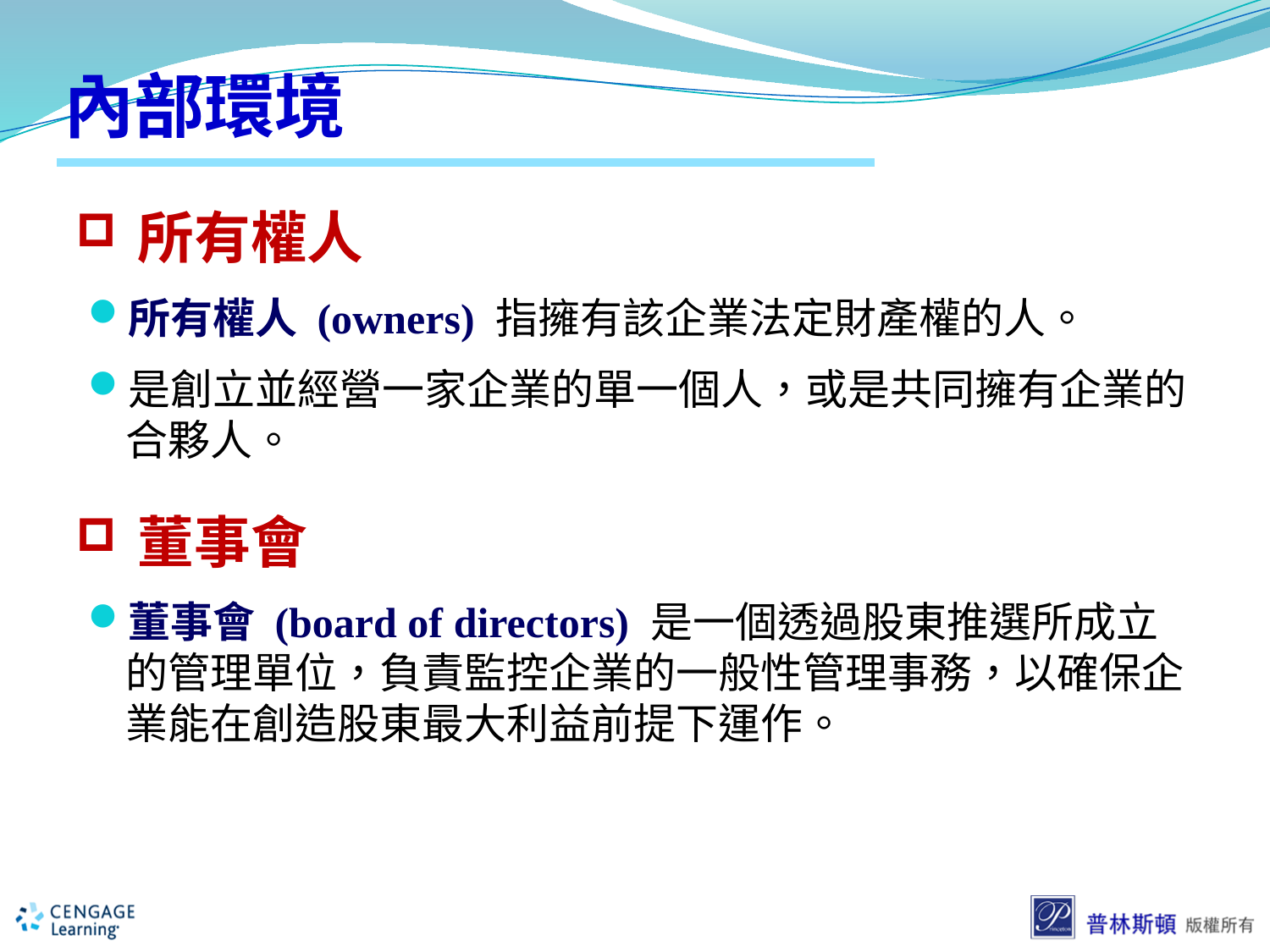

# 內部環境
所有權人
所有權人 (owners) 指擁有該企業法定財產權的人。
是創立並經營一家企業的單一個人，或是共同擁有企業的合夥人。
董事會
董事會 (board of directors) 是一個透過股東推選所成立的管理單位，負責監控企業的一般性管理事務，以確保企業能在創造股東最大利益前提下運作。